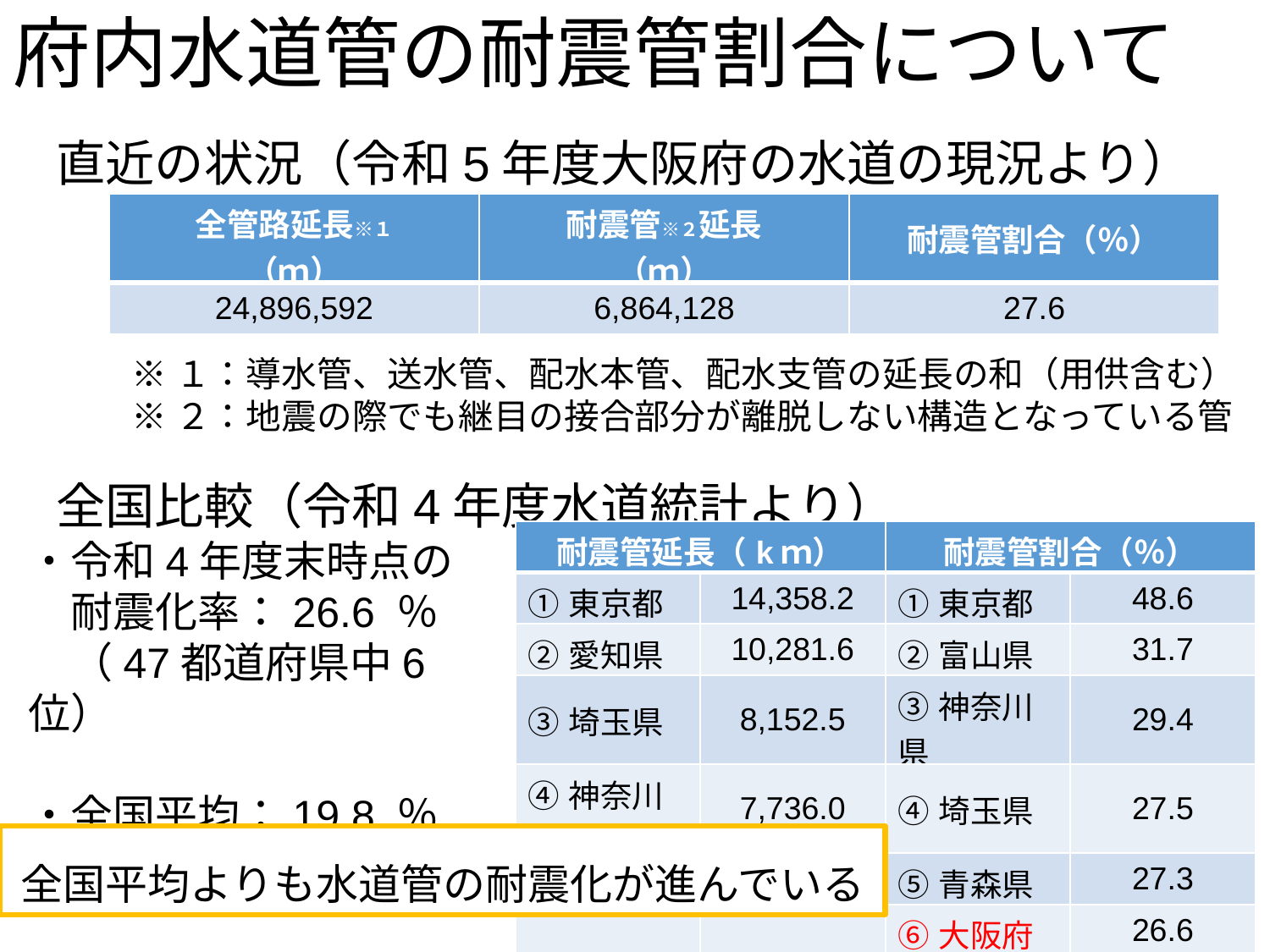

# 府内水道管の耐震管割合について
直近の状況（令和5年度大阪府の水道の現況より）
| 全管路延長※１ （ｍ） | 耐震管※２延長 （ｍ） | 耐震管割合（％） |
| --- | --- | --- |
| 24,896,592 | 6,864,128 | 27.6 |
※１：導水管、送水管、配水本管、配水支管の延長の和（用供含む）
※２：地震の際でも継目の接合部分が離脱しない構造となっている管
全国比較（令和4年度水道統計より）
| 耐震管延長（kｍ） |  | 耐震管割合（％） |  |
| --- | --- | --- | --- |
| ①東京都 | 14,358.2 | ①東京都 | 48.6 |
| ②愛知県 | 10,281.6 | ②富山県 | 31.7 |
| ③埼玉県 | 8,152.5 | ③神奈川県 | 29.4 |
| ④神奈川県 | 7,736.0 | ④埼玉県 | 27.5 |
| ⑤大阪府 | 6,605.6 | ⑤青森県 | 27.3 |
|  |  | ⑥大阪府 | 26.6 |
・令和4年度末時点の
　耐震化率：26.6 ％
　（47都道府県中6位）

・全国平均：19.8 ％
全国平均よりも水道管の耐震化が進んでいる